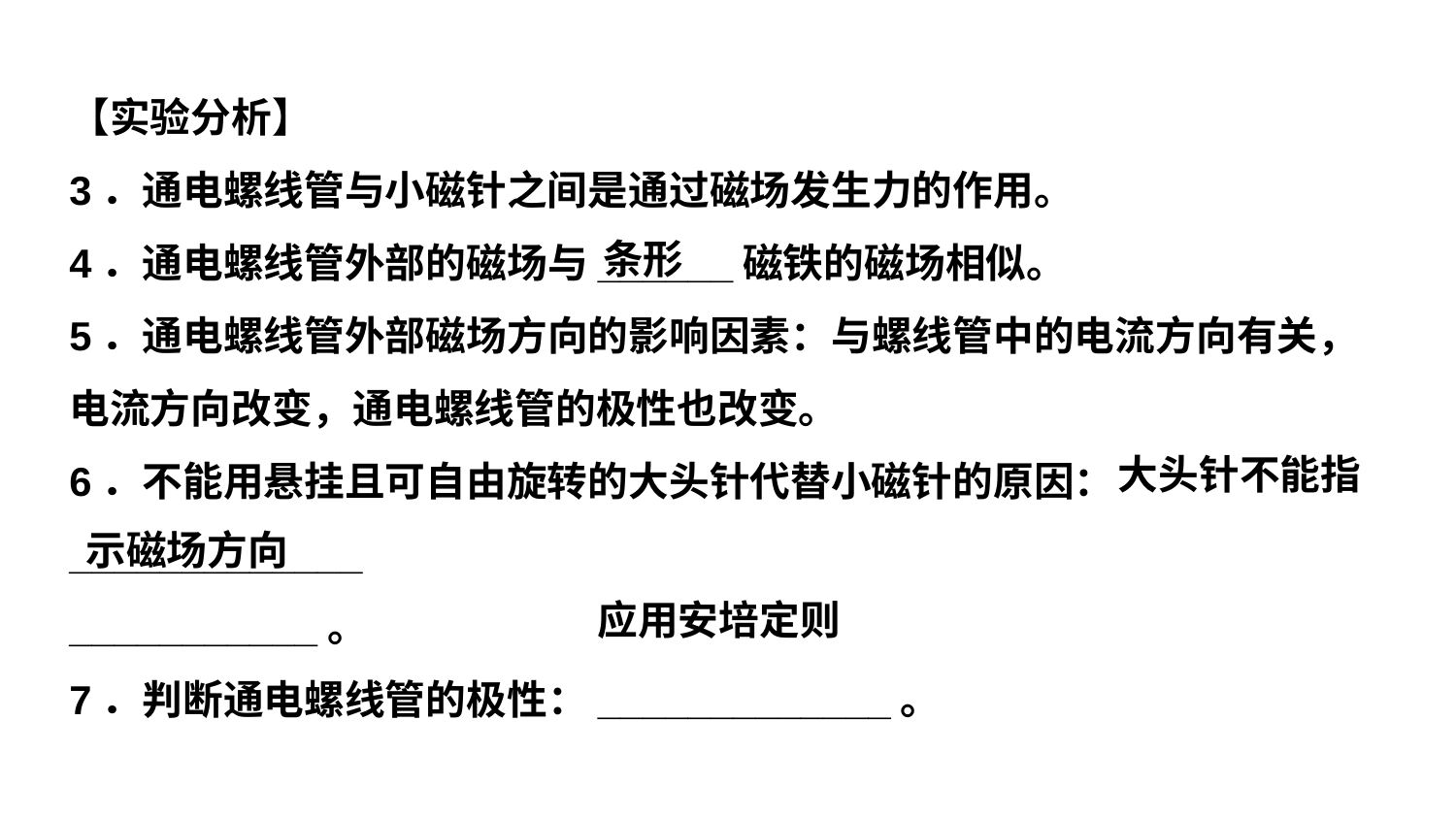

【实验分析】
3．通电螺线管与小磁针之间是通过磁场发生力的作用。
4．通电螺线管外部的磁场与______磁铁的磁场相似。
5．通电螺线管外部磁场方向的影响因素：与螺线管中的电流方向有关，
电流方向改变，通电螺线管的极性也改变。
6．不能用悬挂且可自由旋转的大头针代替小磁针的原因：_____________
___________。
7．判断通电螺线管的极性：_____________。
条形
大头针不能指
示磁场方向
应用安培定则